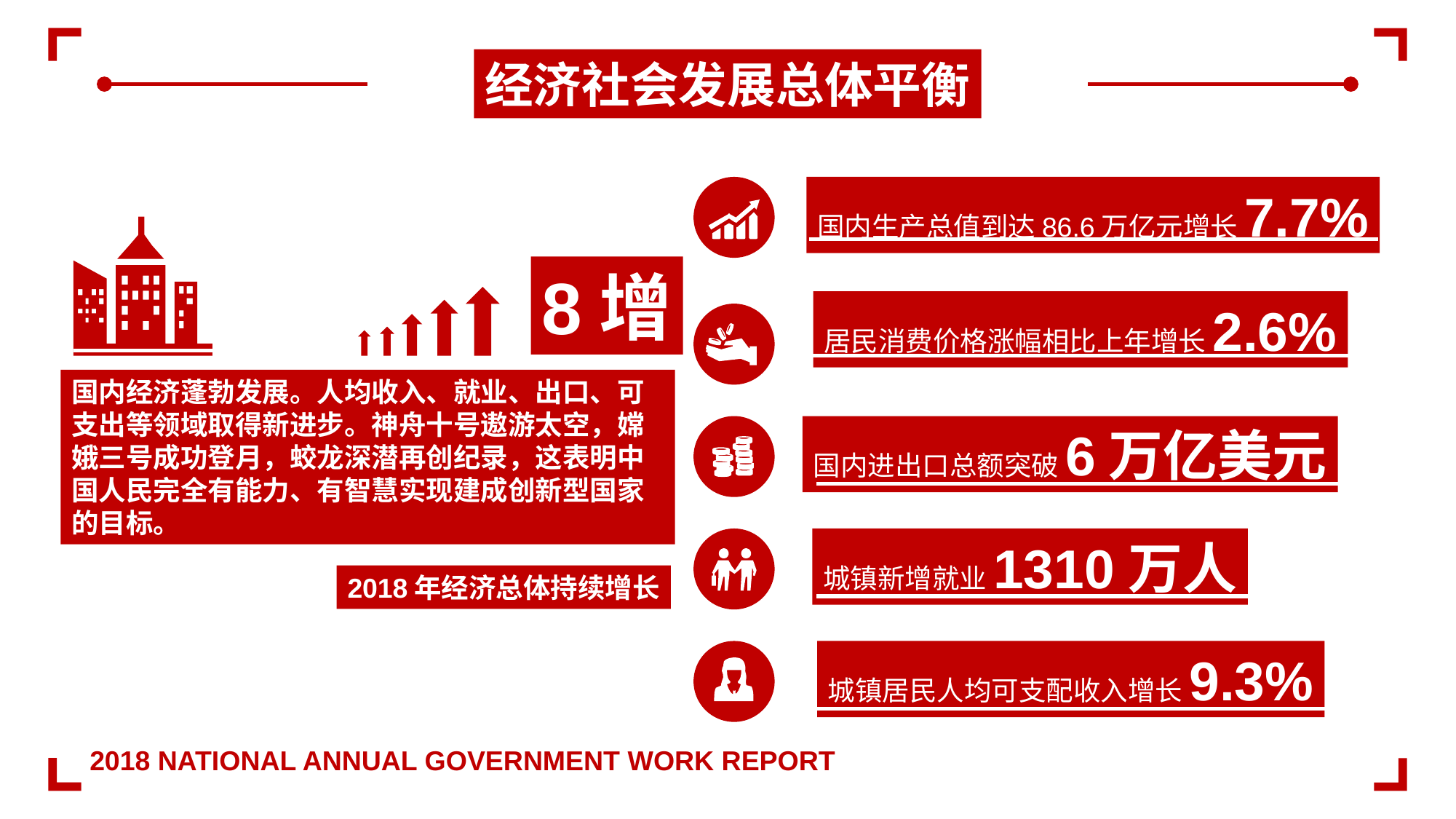

经济社会发展总体平衡

国内生产总值到达86.6万亿元增长7.7%

8增

居民消费价格涨幅相比上年增长2.6%

国内经济蓬勃发展。人均收入、就业、出口、可支出等领域取得新进步。神舟十号遨游太空，嫦娥三号成功登月，蛟龙深潜再创纪录，这表明中国人民完全有能力、有智慧实现建成创新型国家的目标。
国内进出口总额突破6万亿美元

城镇新增就业1310万人

2018年经济总体持续增长
城镇居民人均可支配收入增长9.3%

2018 NATIONAL ANNUAL GOVERNMENT WORK REPORT